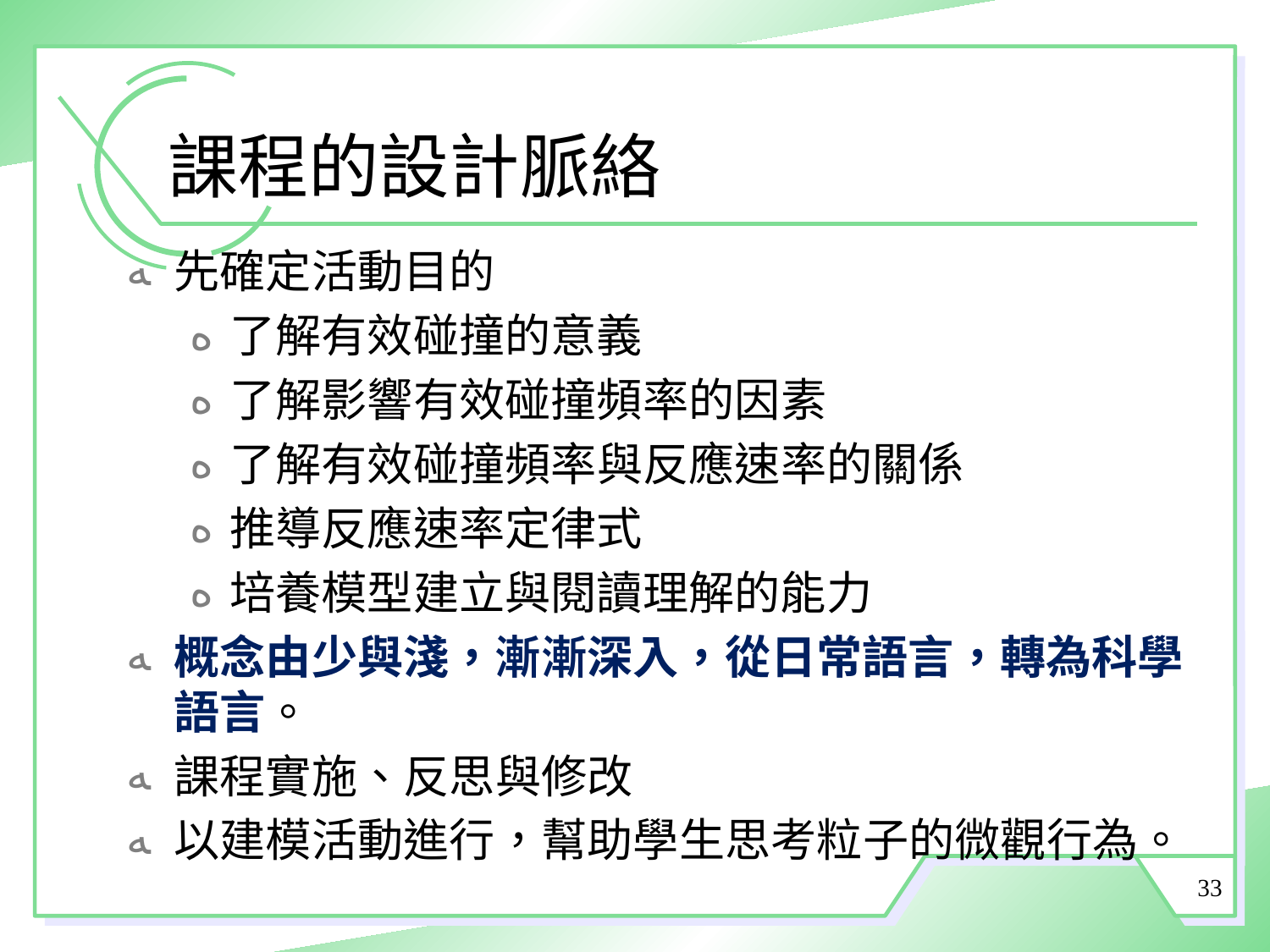

# 課程的設計脈絡
先確定活動目的
了解有效碰撞的意義
了解影響有效碰撞頻率的因素
了解有效碰撞頻率與反應速率的關係
推導反應速率定律式
培養模型建立與閱讀理解的能力
概念由少與淺，漸漸深入，從日常語言，轉為科學語言。
課程實施、反思與修改
以建模活動進行，幫助學生思考粒子的微觀行為。

33